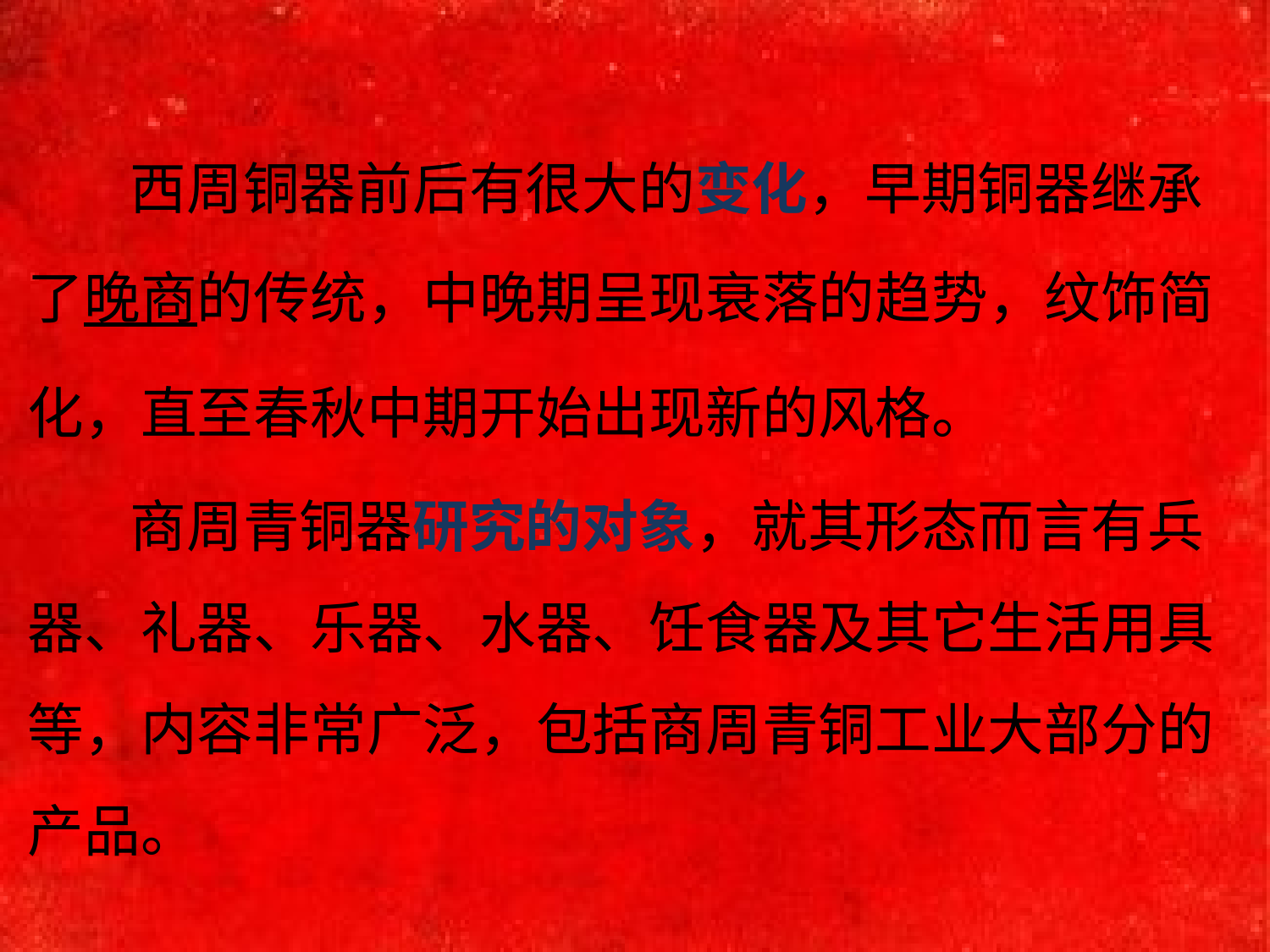

西周铜器前后有很大的变化，早期铜器继承了晚商的传统，中晚期呈现衰落的趋势，纹饰简化，直至春秋中期开始出现新的风格。
       商周青铜器研究的对象，就其形态而言有兵器、礼器、乐器、水器、饪食器及其它生活用具等，内容非常广泛，包括商周青铜工业大部分的产品。